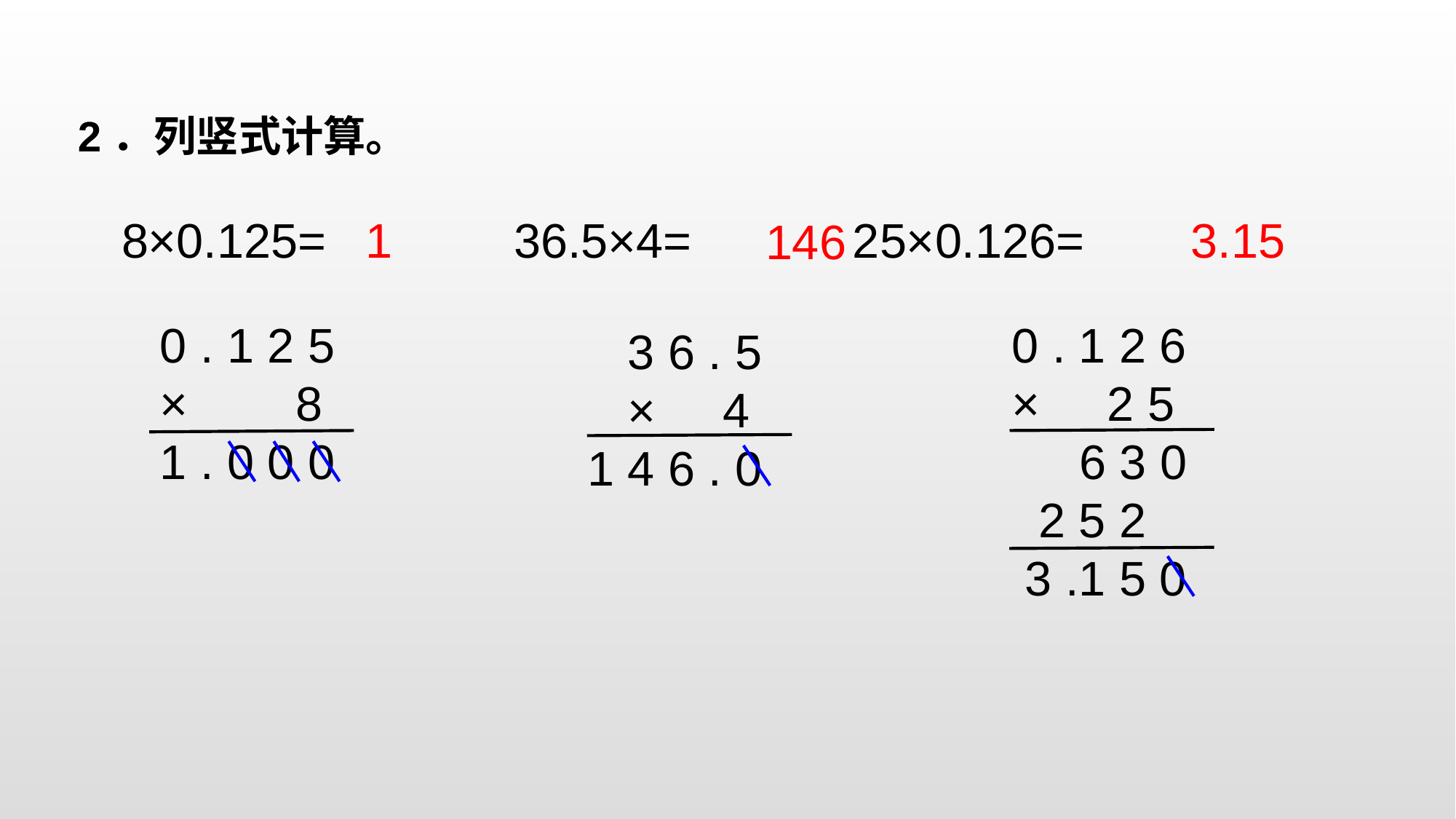

2．列竖式计算。

   8×0.125=              36.5×4=            25×0.126=

1
3.15
146
0 . 1 2 5
×        8
1 . 0 0 0
0 . 1 2 6
×     2 5
     6 3 0
  2 5 2
 3 .1 5 0
   3 6 . 5
   ×     4
1 4 6 . 0